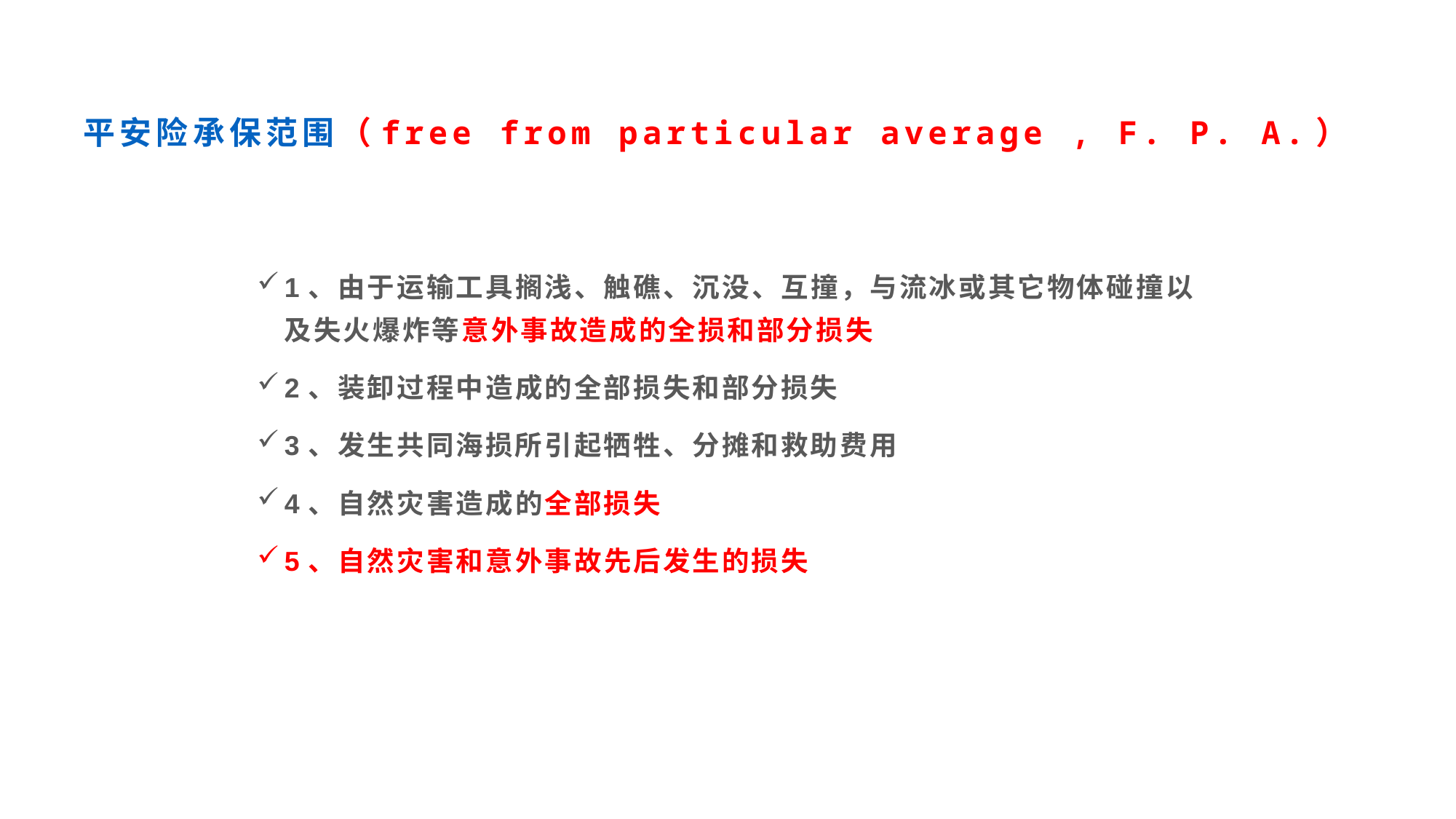

# 平安险承保范围（free from particular average , F. P. A.）
1、由于运输工具搁浅、触礁、沉没、互撞，与流冰或其它物体碰撞以及失火爆炸等意外事故造成的全损和部分损失
2、装卸过程中造成的全部损失和部分损失
3、发生共同海损所引起牺牲、分摊和救助费用
4、自然灾害造成的全部损失
5、自然灾害和意外事故先后发生的损失